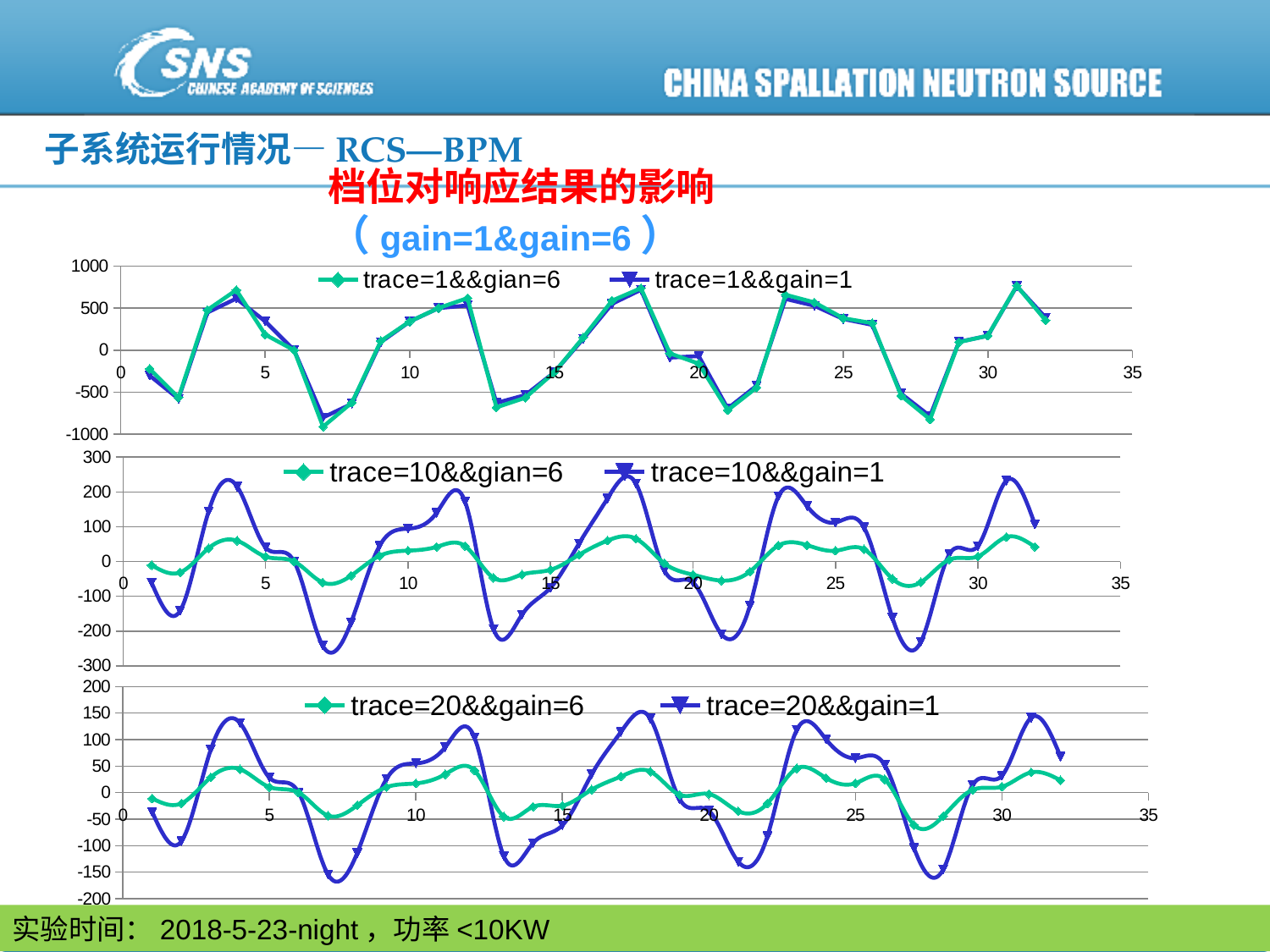

子系统运行情况—RCS—BPM
# 档位对响应结果的影响（gain=1&gain=6）

### Chart

| Category | trace=1&&gian=6 | trace=1&&gain=1 |
|---|---|---|

### Chart

| Category | trace=10&&gian=6 | trace=10&&gain=1 |
|---|---|---|

### Chart

| Category | trace=20&&gain=6 | trace=20&&gain=1 |
|---|---|---|
实验时间：2018-5-23-night，功率<10KW